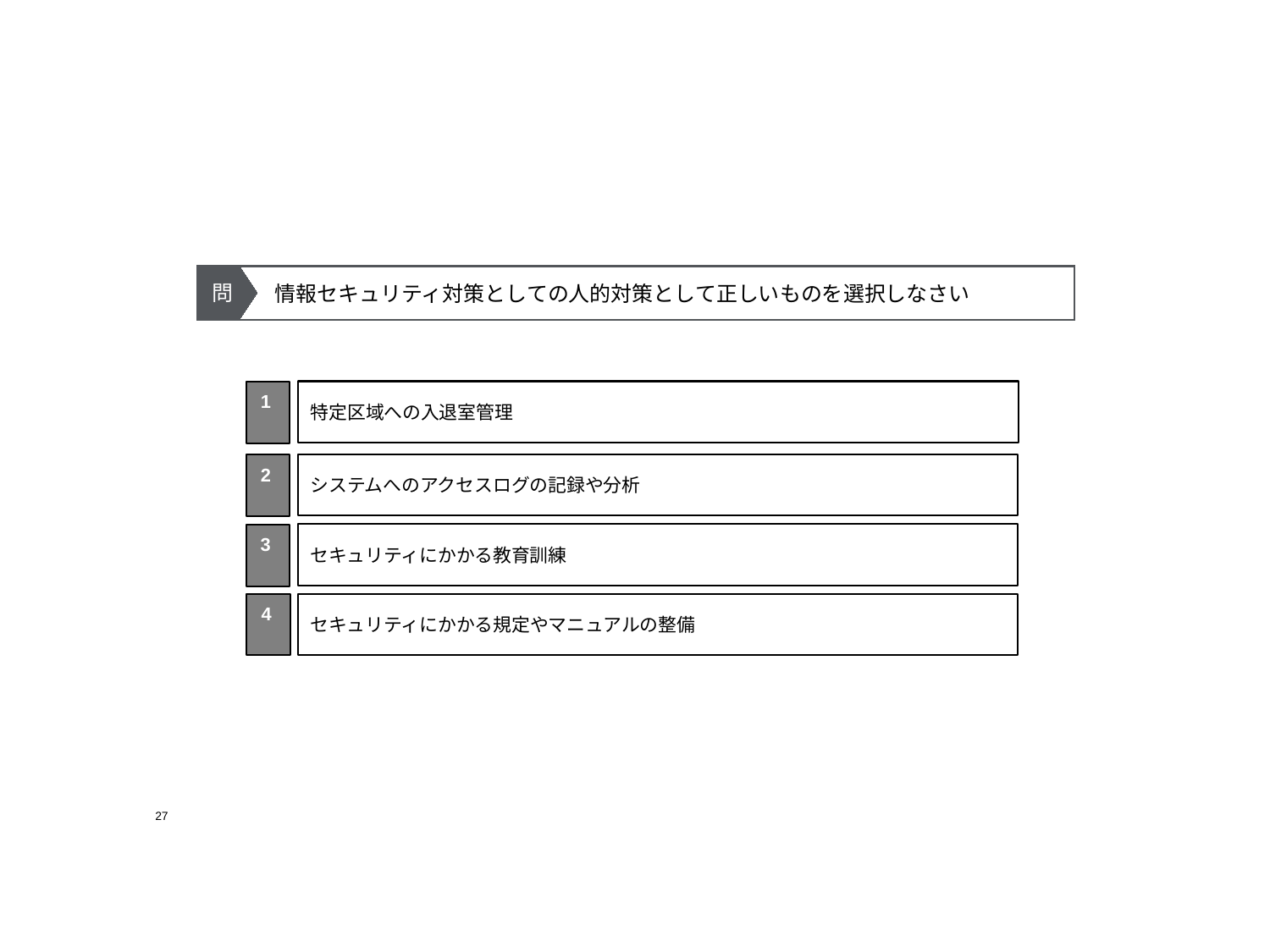

問
　情報セキュリティ対策としての人的対策として正しいものを選択しなさい
特定区域への入退室管理
1
システムへのアクセスログの記録や分析
2
セキュリティにかかる教育訓練
3
4
セキュリティにかかる規定やマニュアルの整備
27